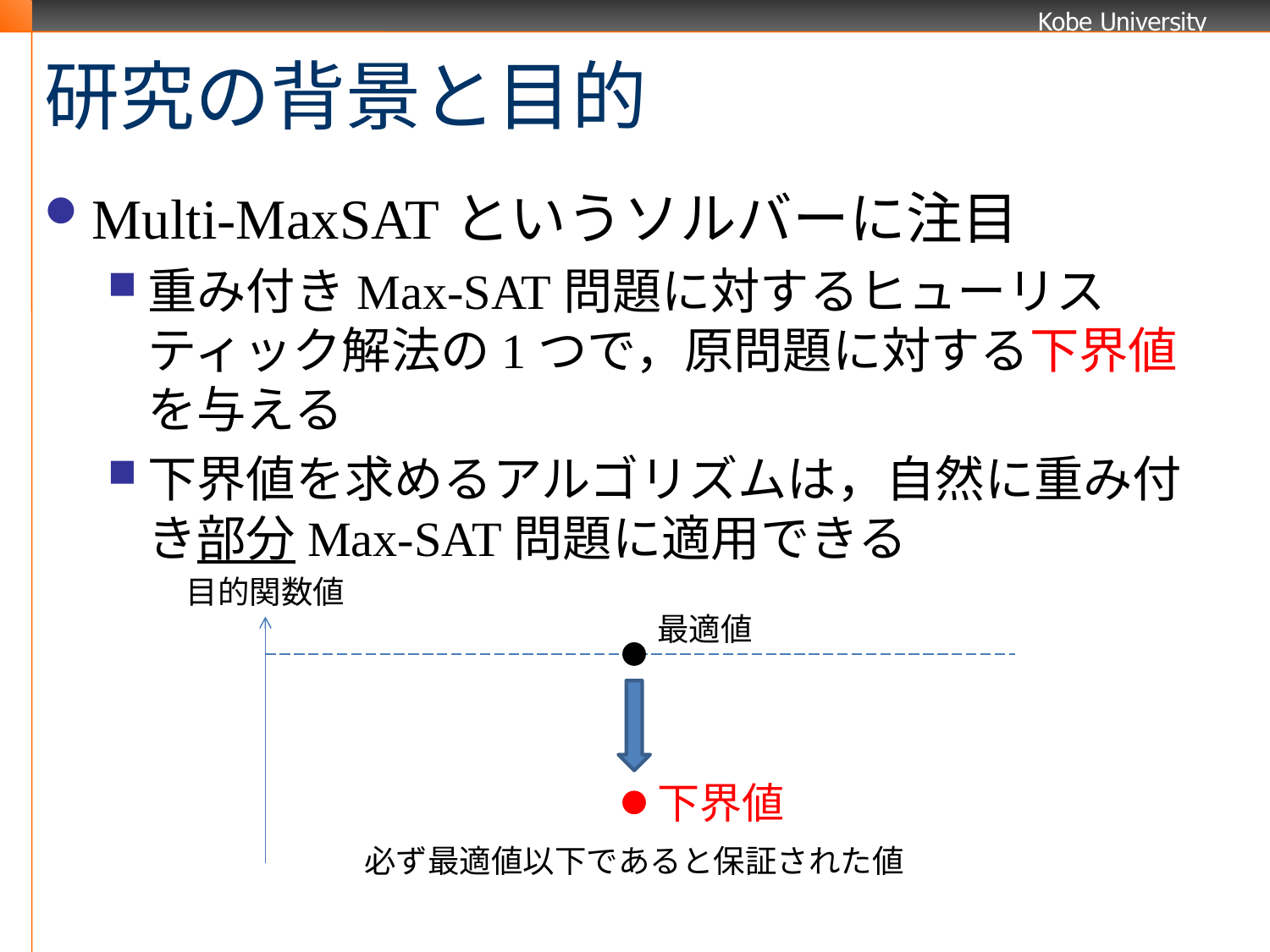

# 研究の背景と目的
Multi-MaxSATというソルバーに注目
重み付きMax-SAT問題に対するヒューリスティック解法の1つで，原問題に対する下界値を与える
下界値を求めるアルゴリズムは，自然に重み付き部分Max-SAT問題に適用できる
目的関数値
最適値

下界値

必ず最適値以下であると保証された値